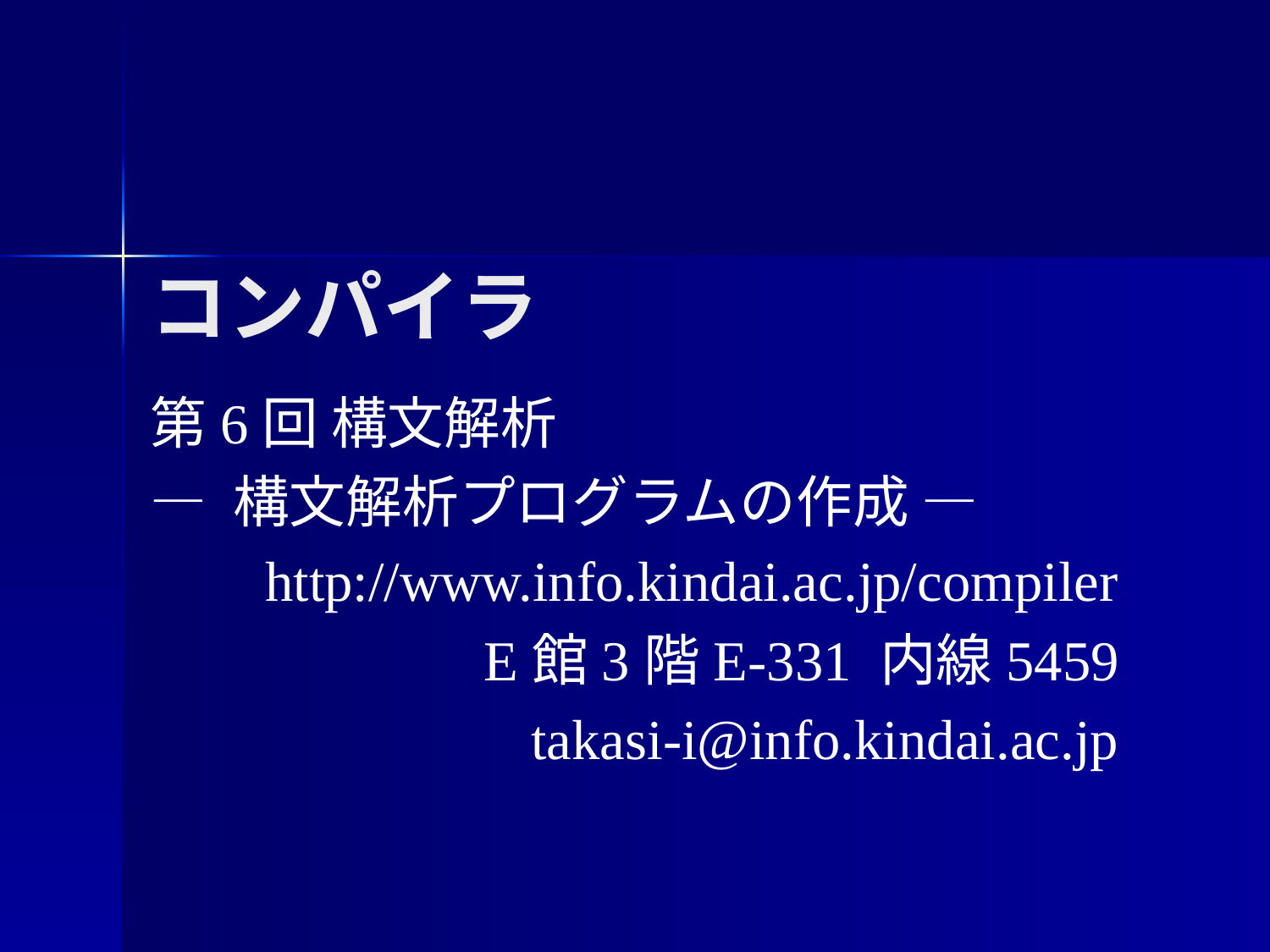

# コンパイラ
第6回 構文解析
― 構文解析プログラムの作成 ―
http://www.info.kindai.ac.jp/compiler
E館3階E-331 内線5459
takasi-i@info.kindai.ac.jp